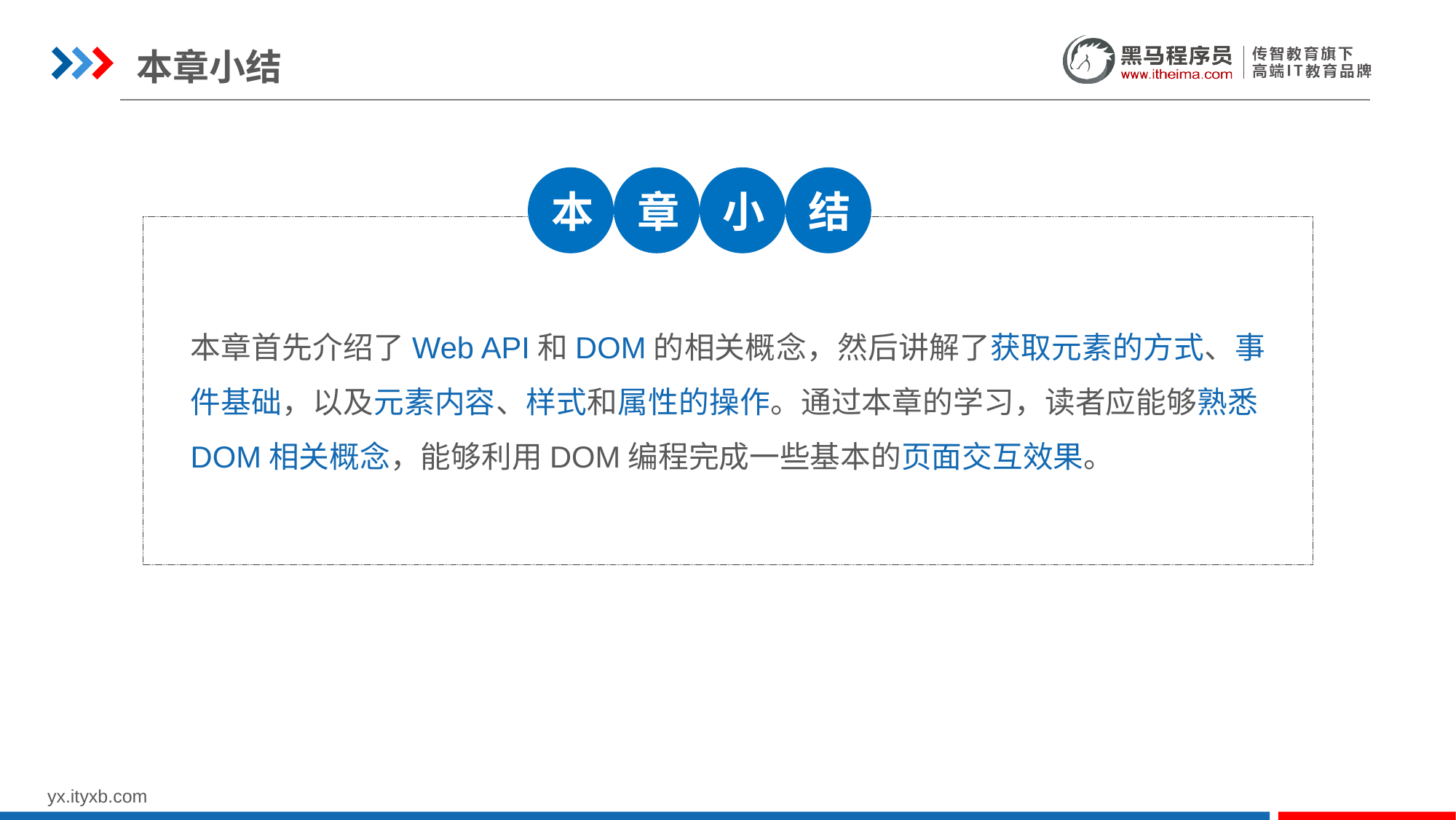

本章小结
本
章
小
结

本章首先介绍了Web API和DOM的相关概念，然后讲解了获取元素的方式、事件基础，以及元素内容、样式和属性的操作。通过本章的学习，读者应能够熟悉DOM相关概念，能够利用DOM编程完成一些基本的页面交互效果。